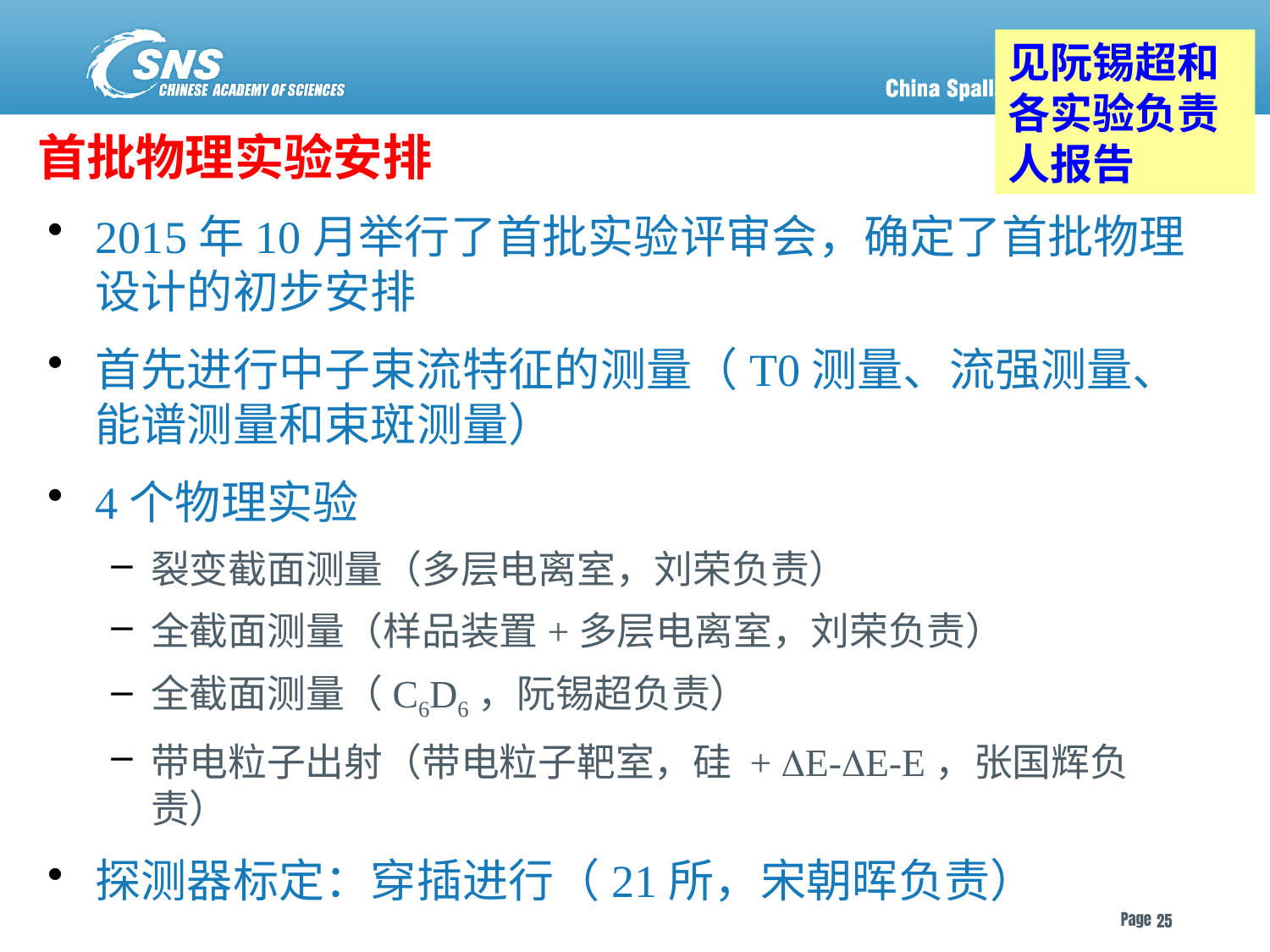

见阮锡超和各实验负责人报告
# 首批物理实验安排
2015年10月举行了首批实验评审会，确定了首批物理设计的初步安排
首先进行中子束流特征的测量（T0测量、流强测量、能谱测量和束斑测量）
4个物理实验
裂变截面测量（多层电离室，刘荣负责）
全截面测量（样品装置+多层电离室，刘荣负责）
全截面测量（C6D6，阮锡超负责）
带电粒子出射（带电粒子靶室，硅 + ΔE-ΔE-E，张国辉负责）
探测器标定：穿插进行（21所，宋朝晖负责）
25